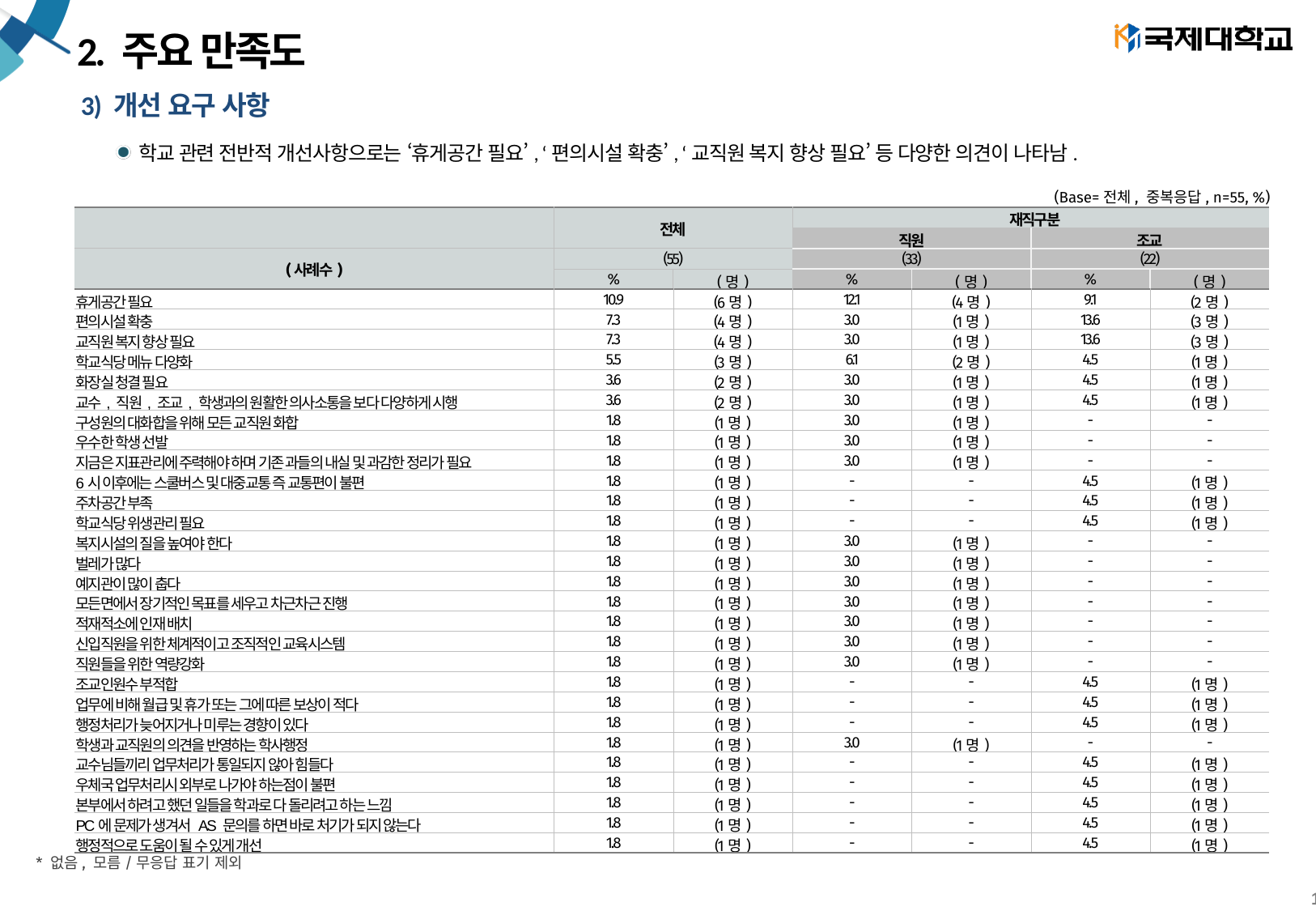

# 2. 주요 만족도
3) 개선 요구 사항
학교 관련 전반적 개선사항으로는 ‘휴게공간 필요’, ‘편의시설 확충’, ‘교직원 복지 향상 필요’ 등 다양한 의견이 나타남.
(Base=전체, 중복응답, n=55, %)
|  | 전체 |  | 재직구분 |  |  |  |
| --- | --- | --- | --- | --- | --- | --- |
|  |  |  | 직원 |  | 조교 |  |
| (사례수) | (55) |  | (33) |  | (22) |  |
|  | % | (명) | % | (명) | % | (명) |
| 휴게공간 필요 | 10.9 | (6명) | 12.1 | (4명) | 9.1 | (2명) |
| 편의시설 확충 | 7.3 | (4명) | 3.0 | (1명) | 13.6 | (3명) |
| 교직원 복지 향상 필요 | 7.3 | (4명) | 3.0 | (1명) | 13.6 | (3명) |
| 학교식당 메뉴 다양화 | 5.5 | (3명) | 6.1 | (2명) | 4.5 | (1명) |
| 화장실 청결 필요 | 3.6 | (2명) | 3.0 | (1명) | 4.5 | (1명) |
| 교수, 직원, 조교, 학생과의 원활한 의사소통을 보다 다양하게 시행 | 3.6 | (2명) | 3.0 | (1명) | 4.5 | (1명) |
| 구성원의 대화합을 위해 모든 교직원 화합 | 1.8 | (1명) | 3.0 | (1명) | - | - |
| 우수한 학생 선발 | 1.8 | (1명) | 3.0 | (1명) | - | - |
| 지금은 지표관리에 주력해야 하며 기존 과들의 내실 및 과감한 정리가 필요 | 1.8 | (1명) | 3.0 | (1명) | - | - |
| 6시 이후에는 스쿨버스 및 대중교통 즉 교통편이 불편 | 1.8 | (1명) | - | - | 4.5 | (1명) |
| 주차공간 부족 | 1.8 | (1명) | - | - | 4.5 | (1명) |
| 학교식당 위생관리 필요 | 1.8 | (1명) | - | - | 4.5 | (1명) |
| 복지시설의 질을 높여야 한다 | 1.8 | (1명) | 3.0 | (1명) | - | - |
| 벌레가 많다 | 1.8 | (1명) | 3.0 | (1명) | - | - |
| 예지관이 많이 춥다 | 1.8 | (1명) | 3.0 | (1명) | - | - |
| 모든면에서 장기적인 목표를 세우고 차근차근 진행 | 1.8 | (1명) | 3.0 | (1명) | - | - |
| 적재적소에 인재 배치 | 1.8 | (1명) | 3.0 | (1명) | - | - |
| 신입직원을 위한 체계적이고 조직적인 교육시스템 | 1.8 | (1명) | 3.0 | (1명) | - | - |
| 직원들을 위한 역량강화 | 1.8 | (1명) | 3.0 | (1명) | - | - |
| 조교인원수 부적합 | 1.8 | (1명) | - | - | 4.5 | (1명) |
| 업무에 비해 월급 및 휴가 또는 그에 따른 보상이 적다 | 1.8 | (1명) | - | - | 4.5 | (1명) |
| 행정처리가 늦어지거나 미루는 경향이 있다 | 1.8 | (1명) | - | - | 4.5 | (1명) |
| 학생과 교직원의 의견을 반영하는 학사행정 | 1.8 | (1명) | 3.0 | (1명) | - | - |
| 교수님들끼리 업무처리가 통일되지 않아 힘들다 | 1.8 | (1명) | - | - | 4.5 | (1명) |
| 우체국 업무처리시 외부로 나가야 하는점이 불편 | 1.8 | (1명) | - | - | 4.5 | (1명) |
| 본부에서 하려고 했던 일들을 학과로 다 돌리려고 하는 느낌 | 1.8 | (1명) | - | - | 4.5 | (1명) |
| PC에 문제가 생겨서 AS 문의를 하면 바로 처기가 되지 않는다 | 1.8 | (1명) | - | - | 4.5 | (1명) |
| 행정적으로 도움이 될 수 있게 개선 | 1.8 | (1명) | - | - | 4.5 | (1명) |
* 없음, 모름/무응답 표기 제외